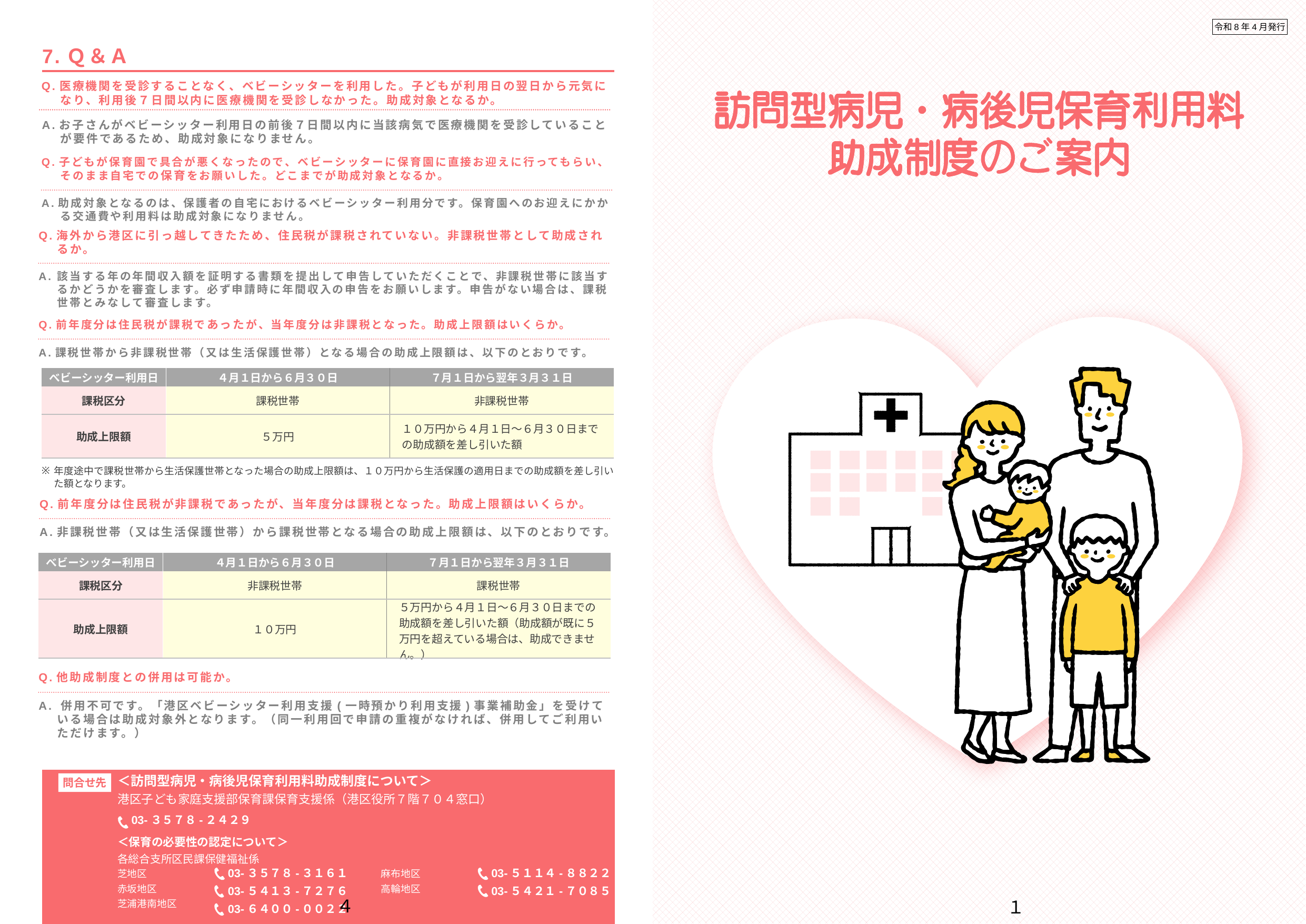

【申し送り事項】

当方にて校正は行っておりますが、内容の最終チェックは必ずご依頼者様にてお願いいたします。

PPTファイルのまま印刷しますと、複合機によってはフォントの再現がされない可能性がございます。
そのため、お手数ですが「名前を付けて保存」→ファイル形式を「PDF」にて保存していただき、PDFファイルを印刷いただきますようお願い申し上げます。

令和8年4月発行
7.Ｑ＆Ａ

Q.医療機関を受診することなく、ベビーシッターを利用した。子どもが利用日の翌日から元気になり、利用後７日間以内に医療機関を受診しなかった。助成対象となるか。

A.お子さんがベビーシッター利用日の前後７日間以内に当該病気で医療機関を受診していることが要件であるため、助成対象になりません。
Q.子どもが保育園で具合が悪くなったので、ベビーシッターに保育園に直接お迎えに行ってもらい、そのまま自宅での保育をお願いした。どこまでが助成対象となるか。
A.助成対象となるのは、保護者の自宅におけるベビーシッター利用分です。保育園へのお迎えにかかる交通費や利用料は助成対象になりません。

Q.海外から港区に引っ越してきたため、住民税が課税されていない。非課税世帯として助成されるか。
A.	該当する年の年間収入額を証明する書類を提出して申告していただくことで、非課税世帯に該当するかどうかを審査します。必ず申請時に年間収入の申告をお願いします。申告がない場合は、課税世帯とみなして審査します。

Q.前年度分は住民税が課税であったが、当年度分は非課税となった。助成上限額はいくらか。

A.課税世帯から非課税世帯（又は生活保護世帯）となる場合の助成上限額は、以下のとおりです。

| べビーシッター利用日 | ４月１日から６月３０日 | ７月１日から翌年３月３１日 |
| --- | --- | --- |
| 課税区分 | 課税世帯 | 非課税世帯 |
| 助成上限額 | ５万円 | １０万円から４月１日～６月３０日までの助成額を差し引いた額 |
年度途中で課税世帯から生活保護世帯となった場合の助成上限額は、１０万円から生活保護の適用日までの助成額を差し引いた額となります。
Q.前年度分は住民税が非課税であったが、当年度分は課税となった。助成上限額はいくらか。
A.非課税世帯（又は生活保護世帯）から課税世帯となる場合の助成上限額は、以下のとおりです。

| べビーシッター利用日 | ４月１日から６月３０日 | ７月１日から翌年３月３１日 |
| --- | --- | --- |
| 課税区分 | 非課税世帯 | 課税世帯 |
| 助成上限額 | １０万円 | ５万円から４月１日～６月３０日までの助成額を差し引いた額（助成額が既に５万円を超えている場合は、助成できません。） |
Q.他助成制度との併用は可能か。
A. 併用不可です。「港区ベビーシッター利用支援(一時預かり利用支援)事業補助金」を受けている場合は助成対象外となります。（同一利用回で申請の重複がなければ、併用してご利用いただけます。）

＜訪問型病児・病後児保育利用料助成制度について＞
港区子ども家庭支援部保育課保育支援係（港区役所７階７０４窓口）
問合せ先
03-３５７８-２４２９

＜保育の必要性の認定について＞
各総合支所区民課保健福祉係
芝地区
赤坂地区
芝浦港南地区
麻布地区
高輪地区
03-３５７８-３１６１
03-５１１４-８８２２

03-５４１３-７２７６
03-５４２１-７０８５

４
１
03-６４００-００２２